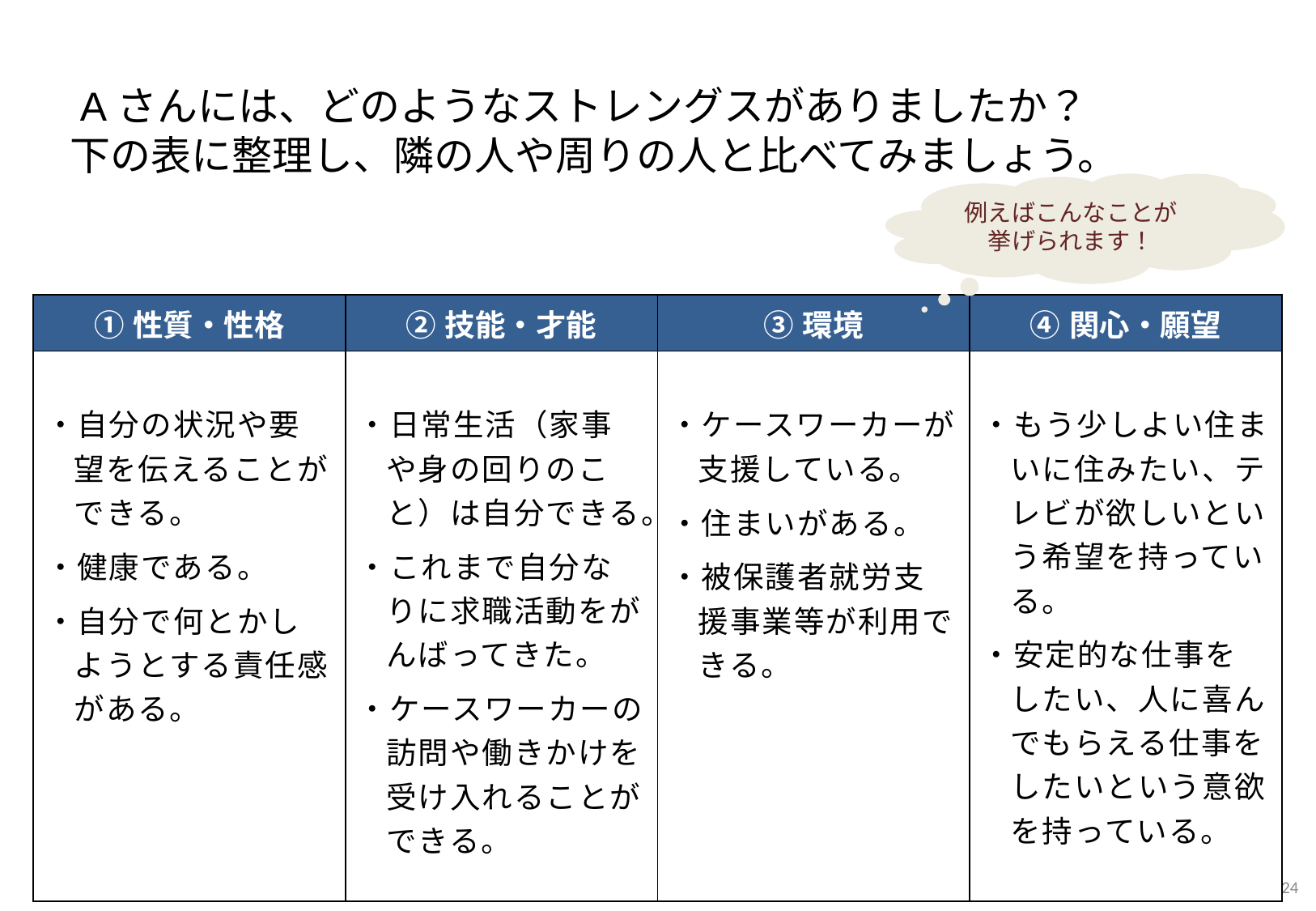

Aさんには、どのようなストレングスがありましたか？
　下の表に整理し、隣の人や周りの人と比べてみましょう。
例えばこんなことが
挙げられます！
| ①性質・性格 | ②技能・才能 | ③環境 | ④関心・願望 |
| --- | --- | --- | --- |
| ・自分の状況や要望を伝えることができる。 ・健康である。 ・自分で何とかしようとする責任感がある。 | ・日常生活（家事や身の回りのこと）は自分できる。 ・これまで自分なりに求職活動をがんばってきた。 ・ケースワーカーの訪問や働きかけを受け入れることができる。 | ・ケースワーカーが支援している。 ・住まいがある。 ・被保護者就労支援事業等が利用できる。 | ・もう少しよい住まいに住みたい、テレビが欲しいという希望を持っている。 ・安定的な仕事をしたい、人に喜んでもらえる仕事をしたいという意欲を持っている。 |
24